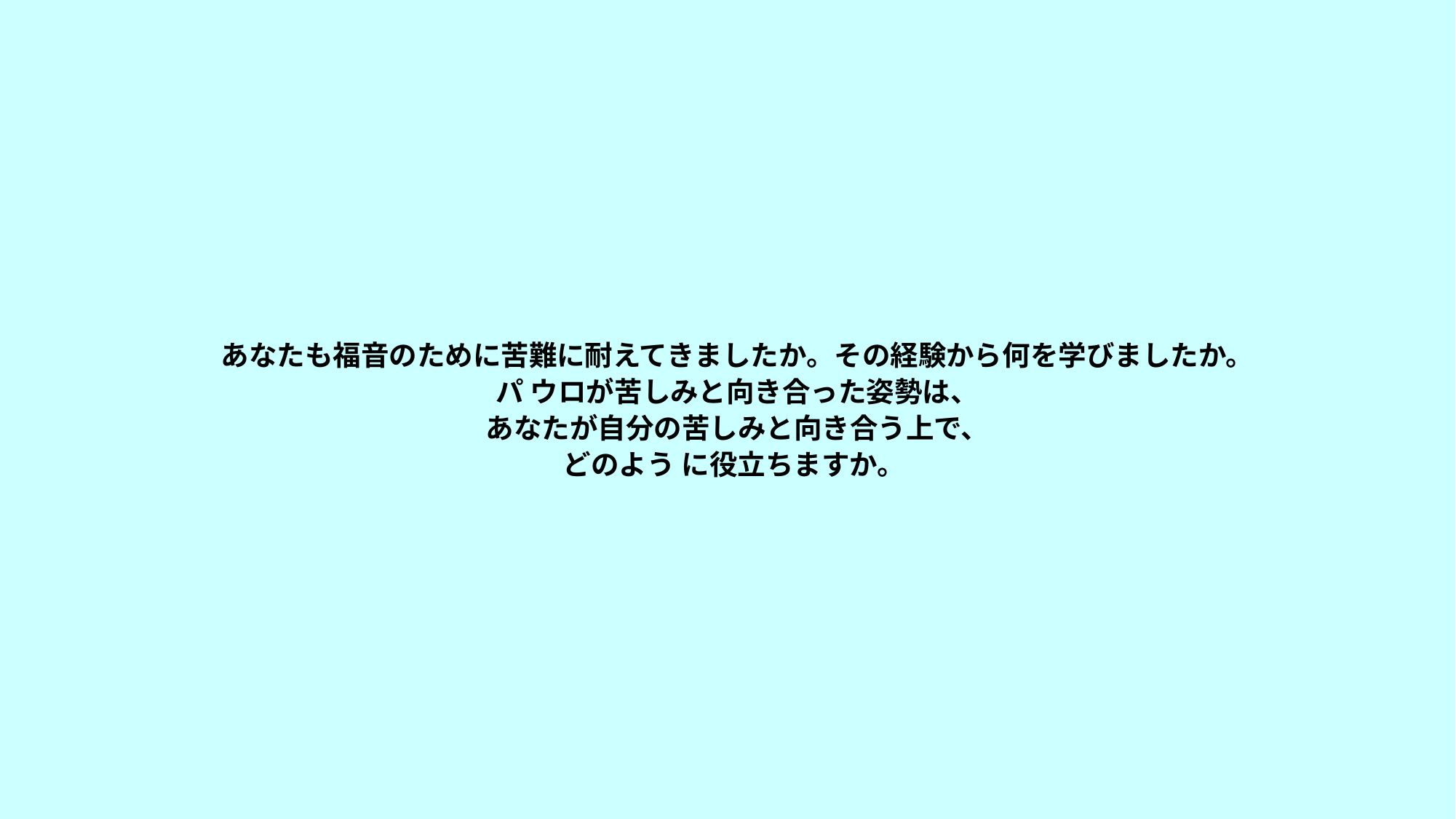

# あなたも福音のために苦難に耐えてきましたか。その経験から何を学びましたか。 パ ウロが苦しみと向き合った姿勢は、 あなたが自分の苦しみと向き合う上で、 どのよう に役立ちますか。